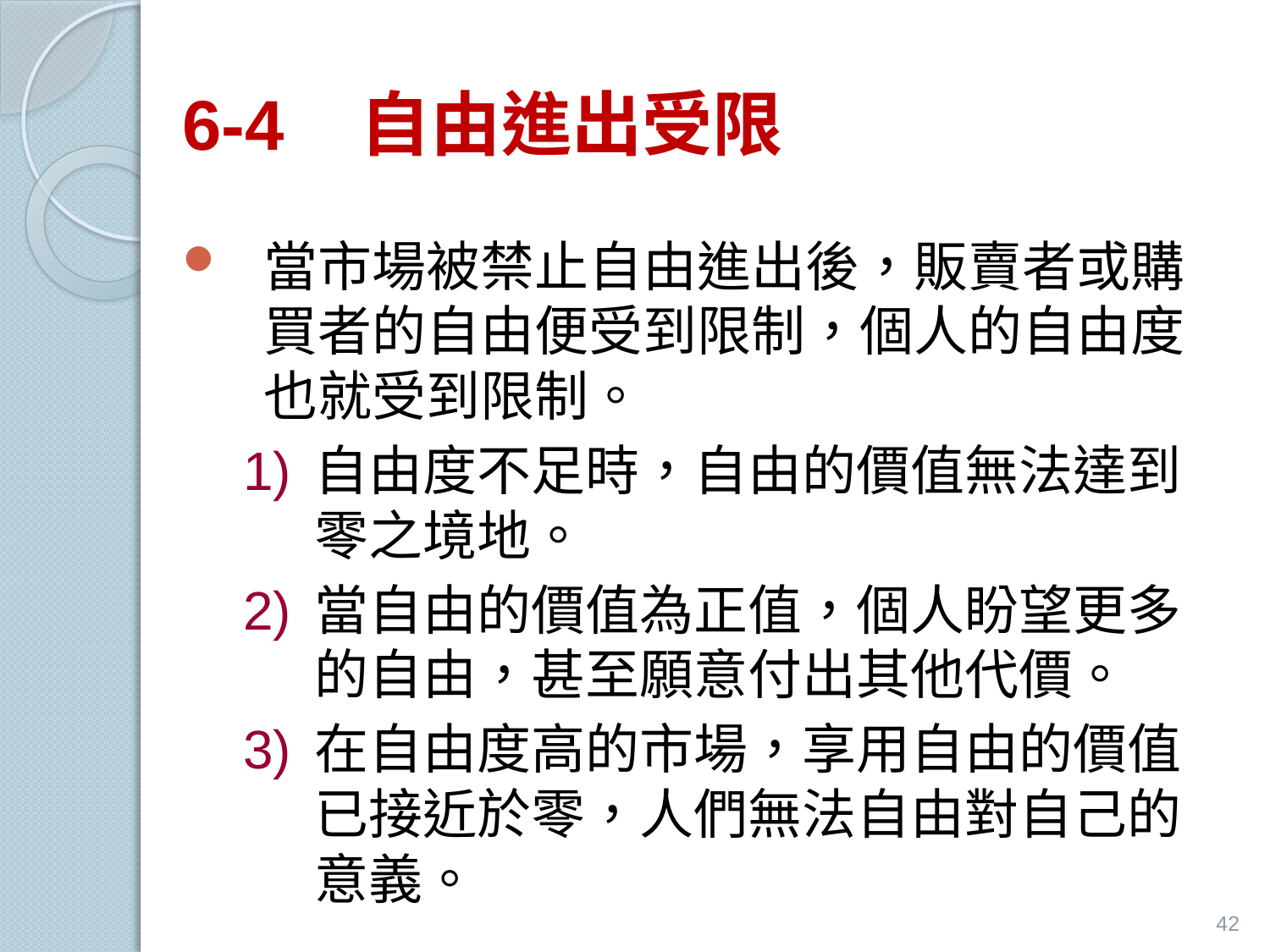

# 6-4   自由進出受限
當市場被禁止自由進出後，販賣者或購買者的自由便受到限制，個人的自由度也就受到限制。
自由度不足時，自由的價值無法達到零之境地。
當自由的價值為正值，個人盼望更多的自由，甚至願意付出其他代價。
在自由度高的市場，享用自由的價值已接近於零，人們無法自由對自己的意義。
42